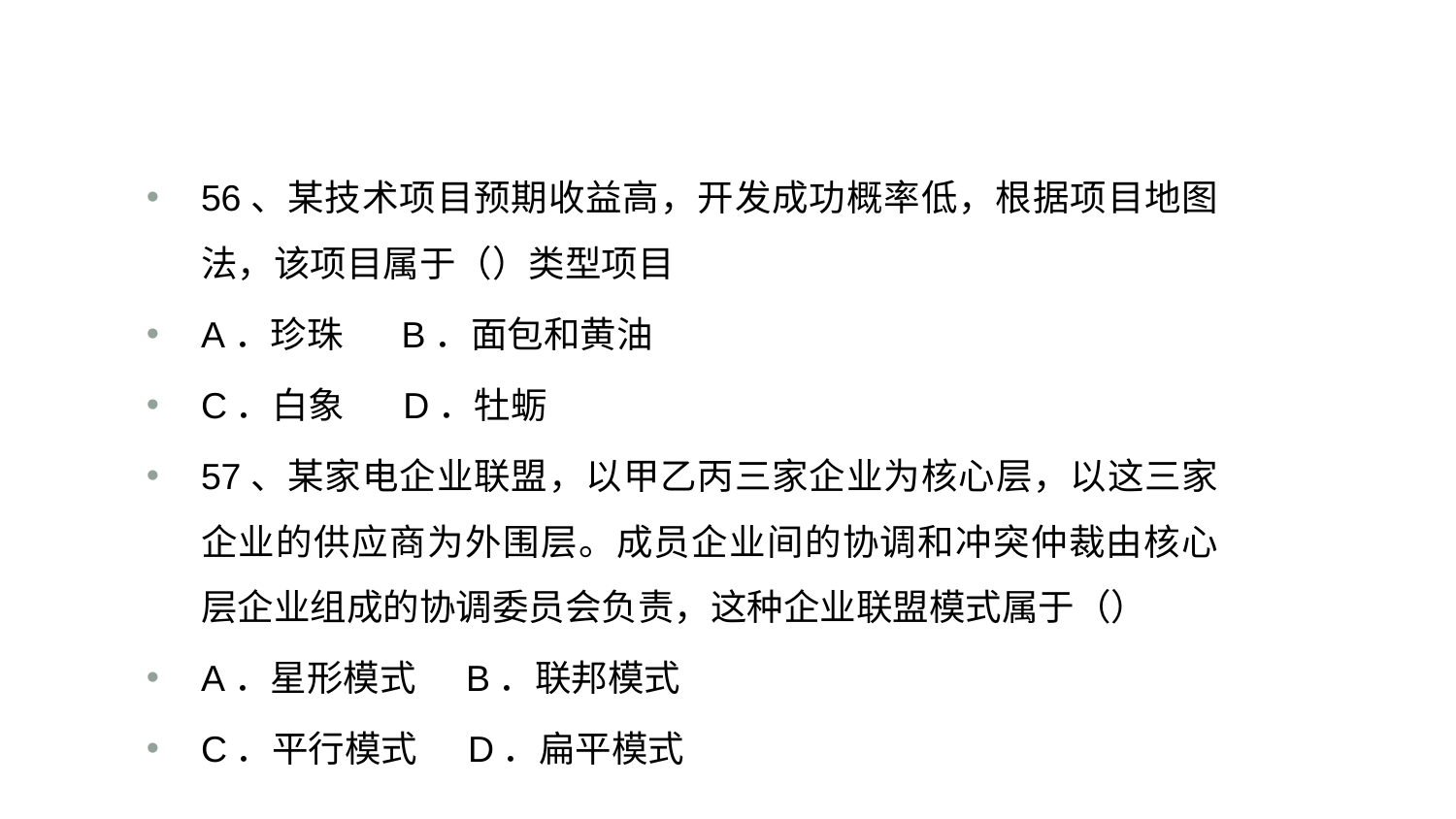

#
56、某技术项目预期收益高，开发成功概率低，根据项目地图法，该项目属于（）类型项目
A．珍珠      B．面包和黄油
C．白象      D．牡蛎
57、某家电企业联盟，以甲乙丙三家企业为核心层，以这三家企业的供应商为外围层。成员企业间的协调和冲突仲裁由核心层企业组成的协调委员会负责，这种企业联盟模式属于（）
A．星形模式     B．联邦模式
C．平行模式     D．扁平模式